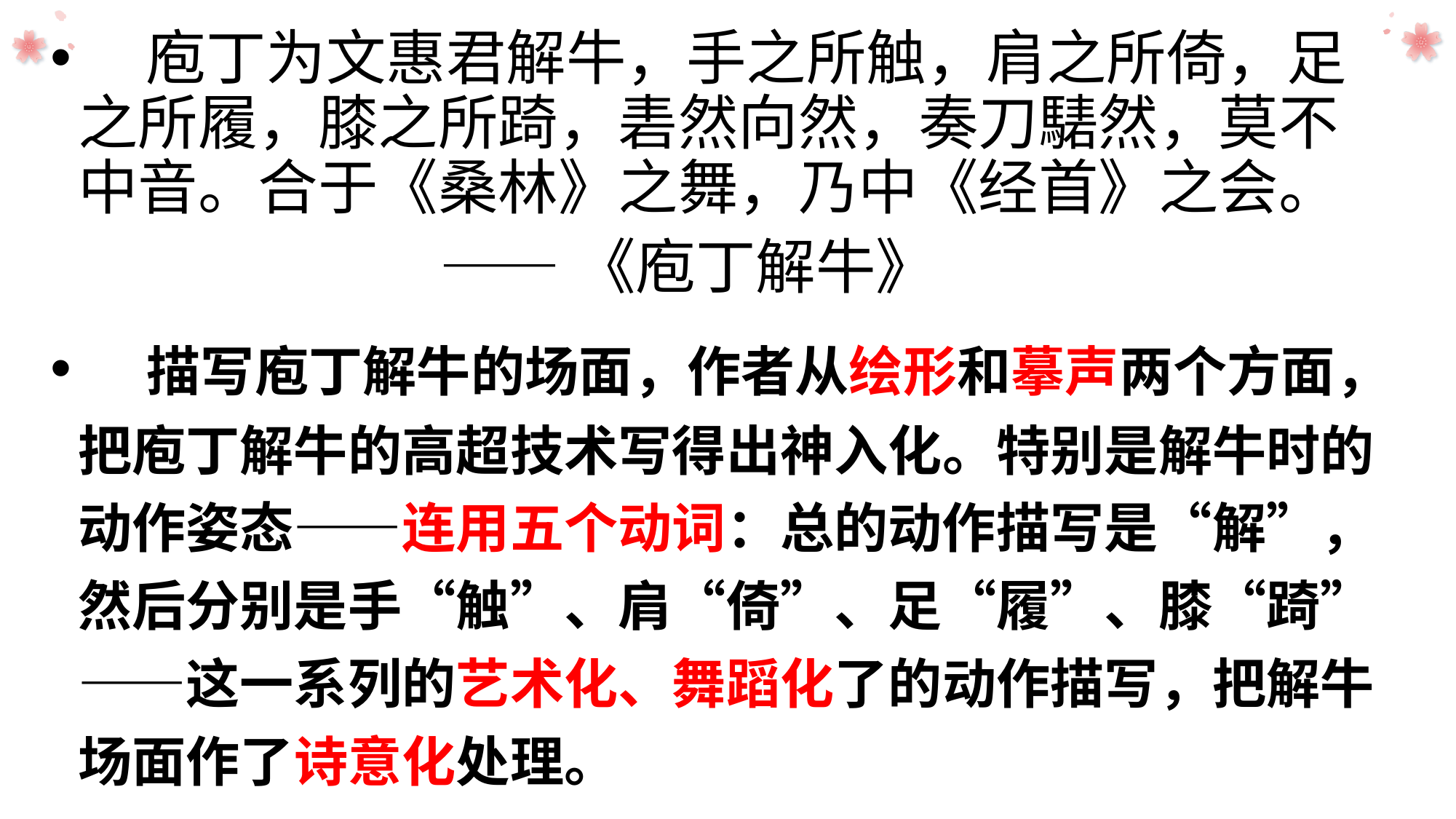

庖丁为文惠君解牛，手之所触，肩之所倚，足之所履，膝之所踦，砉然向然，奏刀騞然，莫不中音。合于《桑林》之舞，乃中《经首》之会。
                             ——《庖丁解牛》
    描写庖丁解牛的场面，作者从绘形和摹声两个方面，把庖丁解牛的高超技术写得出神入化。特别是解牛时的动作姿态——连用五个动词：总的动作描写是“解”，然后分别是手“触”、肩“倚”、足“履”、膝“踦”——这一系列的艺术化、舞蹈化了的动作描写，把解牛场面作了诗意化处理。